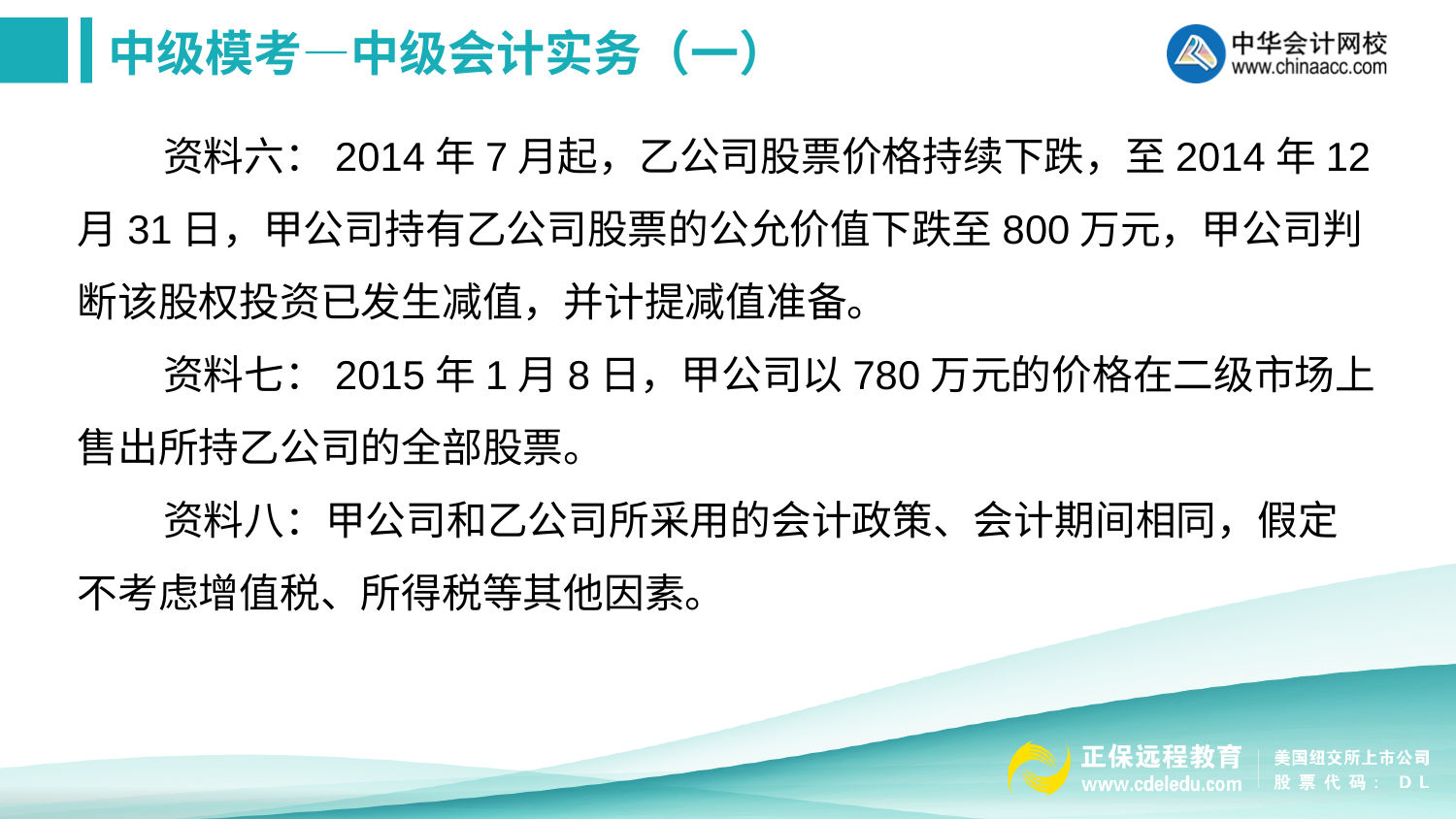

资料六：2014年7月起，乙公司股票价格持续下跌，至2014年12月31日，甲公司持有乙公司股票的公允价值下跌至800万元，甲公司判断该股权投资已发生减值，并计提减值准备。
资料七：2015年1月8日，甲公司以780万元的价格在二级市场上售出所持乙公司的全部股票。
资料八：甲公司和乙公司所采用的会计政策、会计期间相同，假定不考虑增值税、所得税等其他因素。